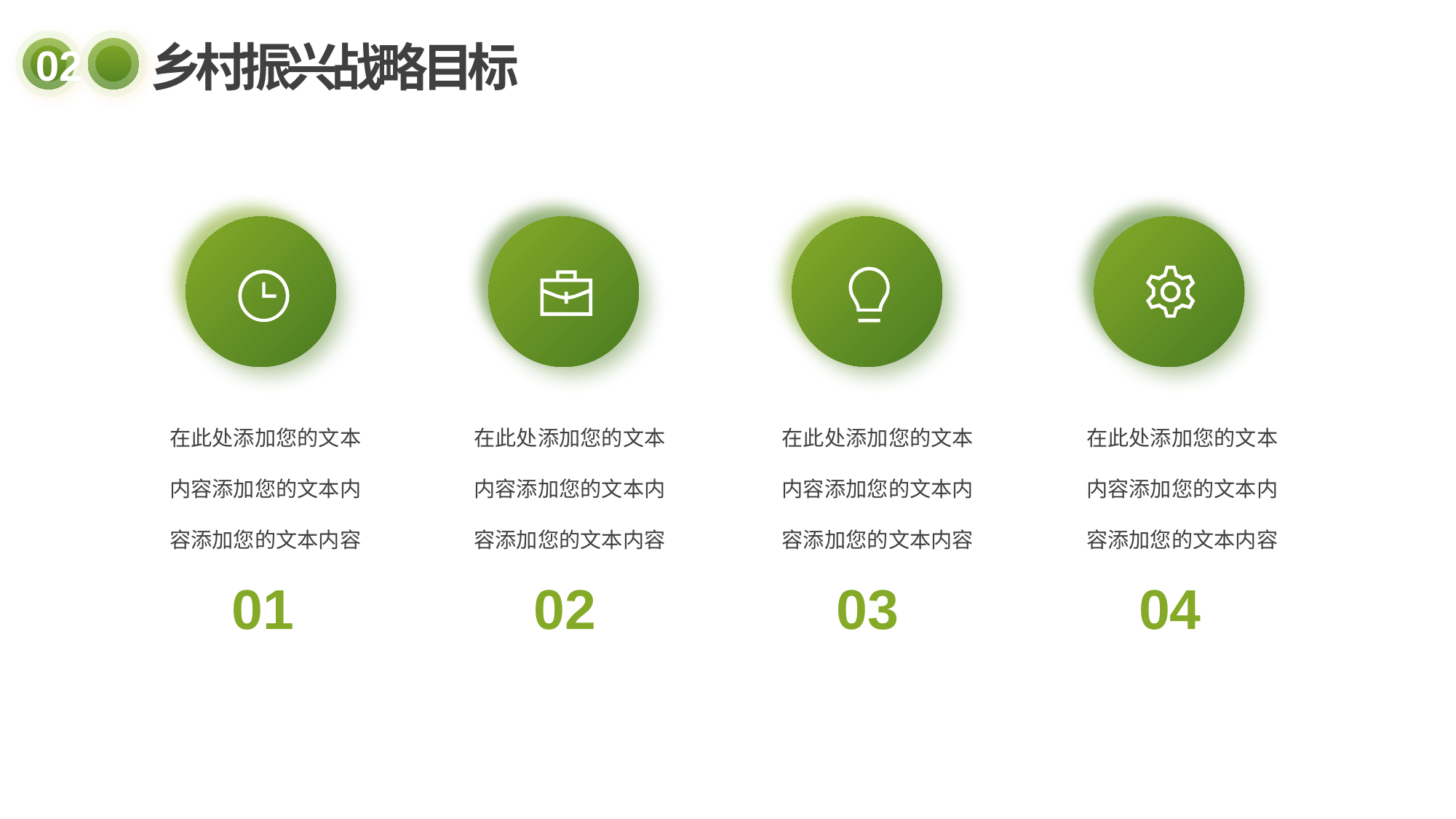

01

02

03

04
在此处添加您的文本内容添加您的文本内容添加您的文本内容
在此处添加您的文本内容添加您的文本内容添加您的文本内容
在此处添加您的文本内容添加您的文本内容添加您的文本内容
在此处添加您的文本内容添加您的文本内容添加您的文本内容